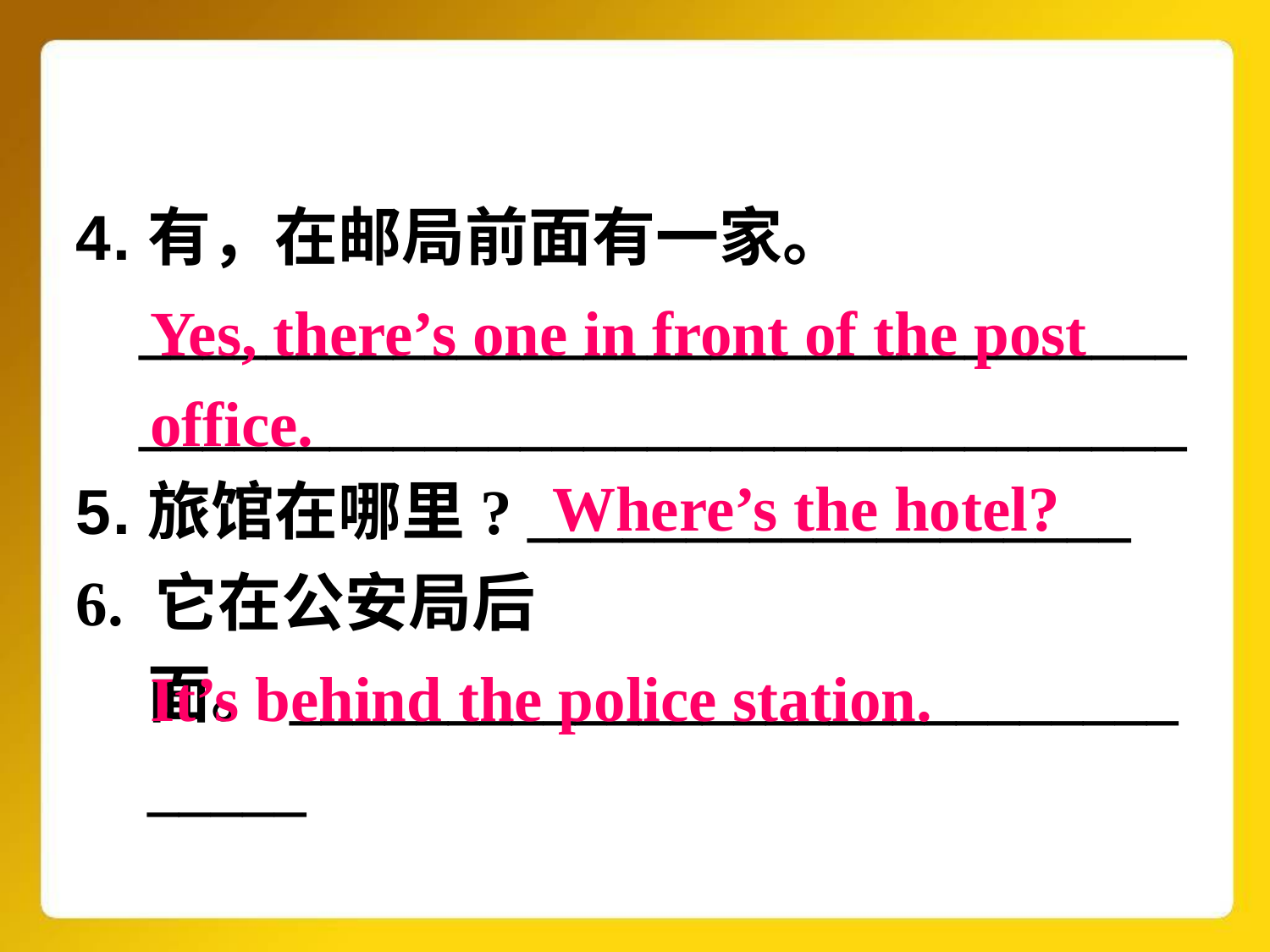

有，在邮局前面有一家。
    _________________________________
    _________________________________
旅馆在哪里? ___________________
6. 它在公安局后面。_________________________________
Yes, there’s one in front of the post office.
Where’s the hotel?
It’s behind the police station.